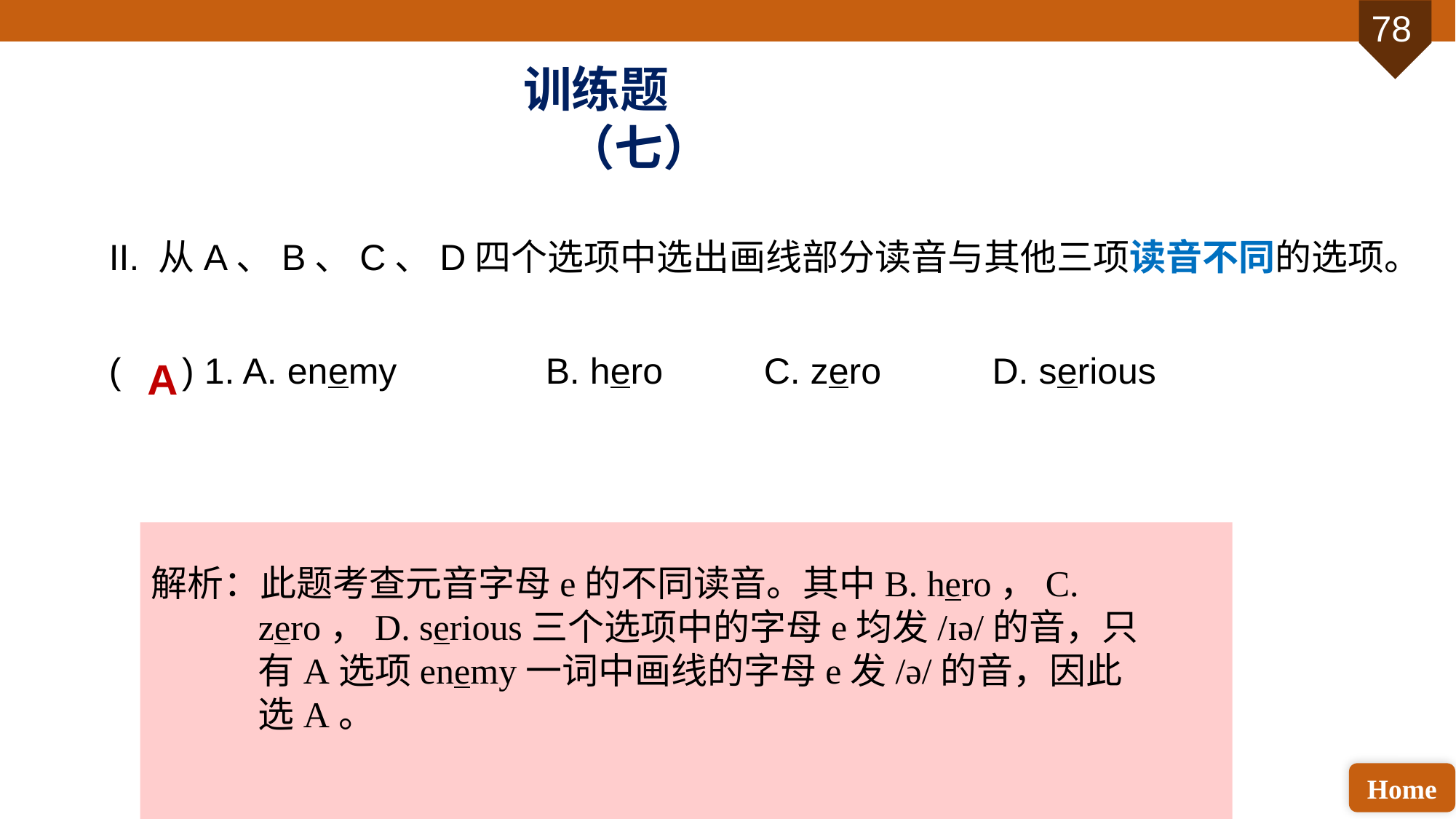

训练题（七）
II. 从A、B、C、D四个选项中选出画线部分读音与其他三项读音不同的选项。

(      ) 1. A. enemy 		B. hero 	C. zero	 D. serious
A

解析：此题考查元音字母e的不同读音。其中B. hero，C. zero，D. serious三个选项中的字母e均发/ɪə/的音，只有A选项enemy一词中画线的字母e发/ə/的音，因此选A。